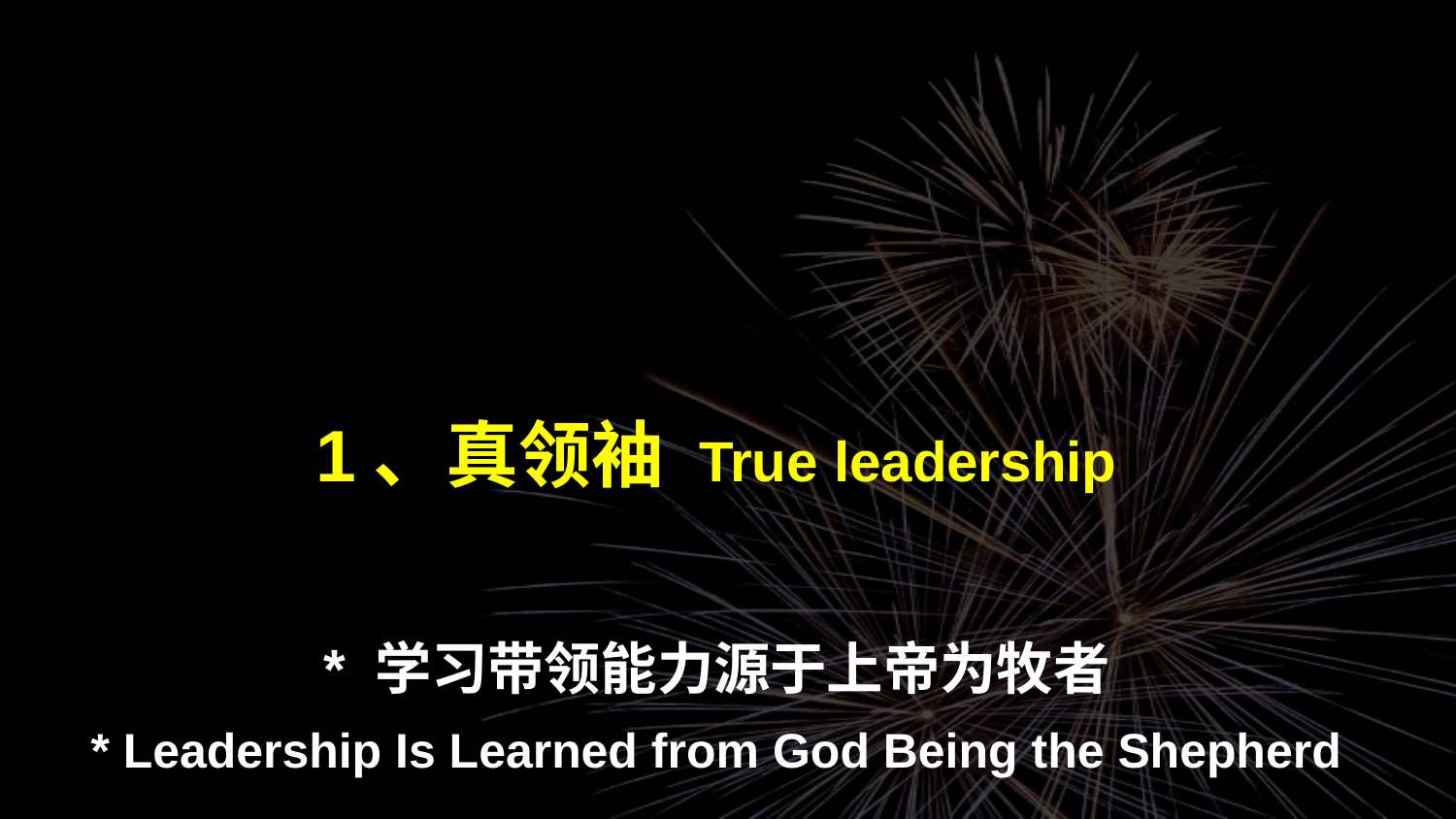

# 1、真领袖 True leadership

* 学习带领能力源于上帝为牧者
* Leadership Is Learned from God Being the Shepherd